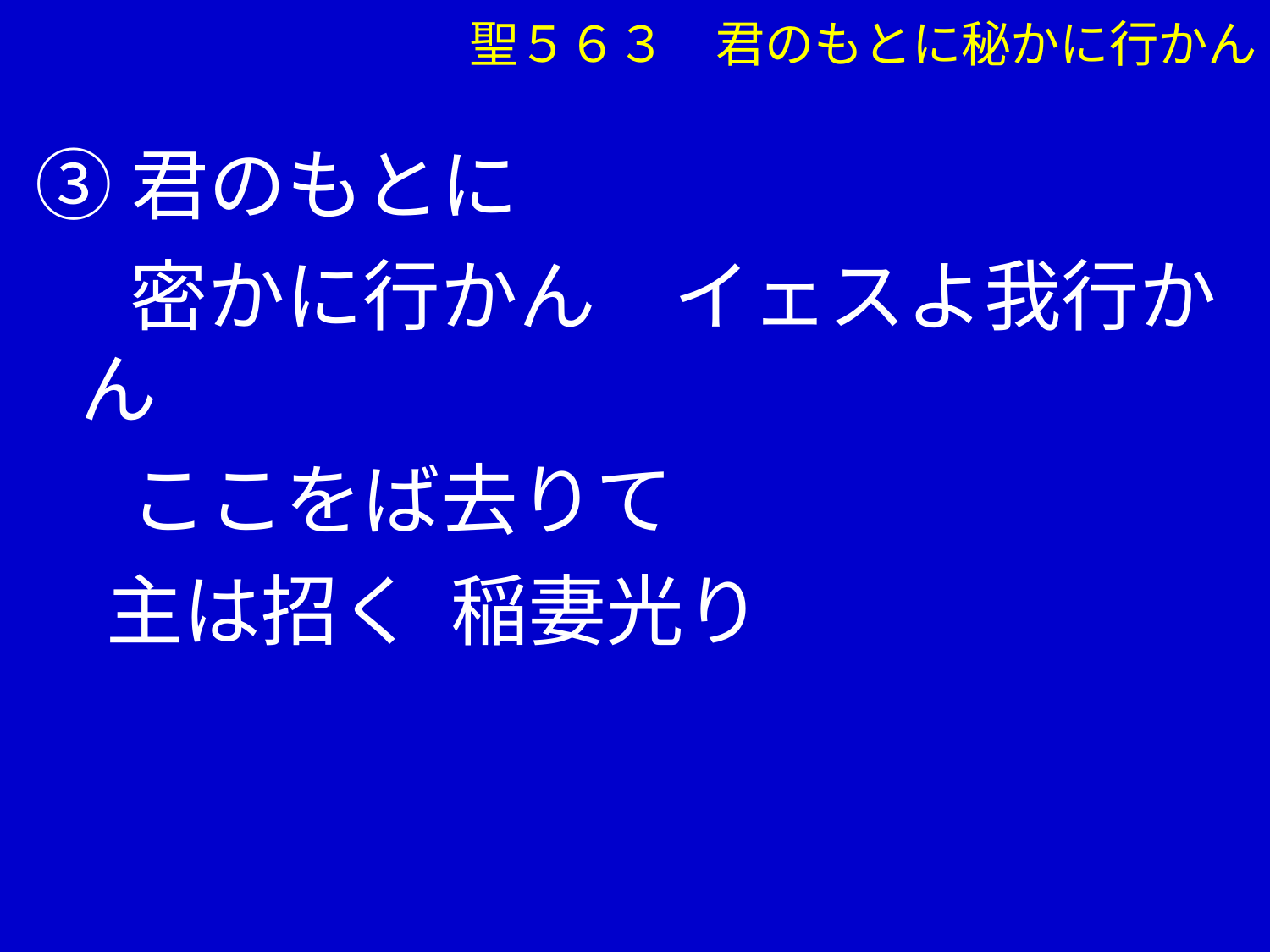

聖５６３　君のもとに秘かに行かん
③君のもとに
　 密かに行かん　イェスよ我行かん
　 ここをば去りて
   主は招く  稲妻光り